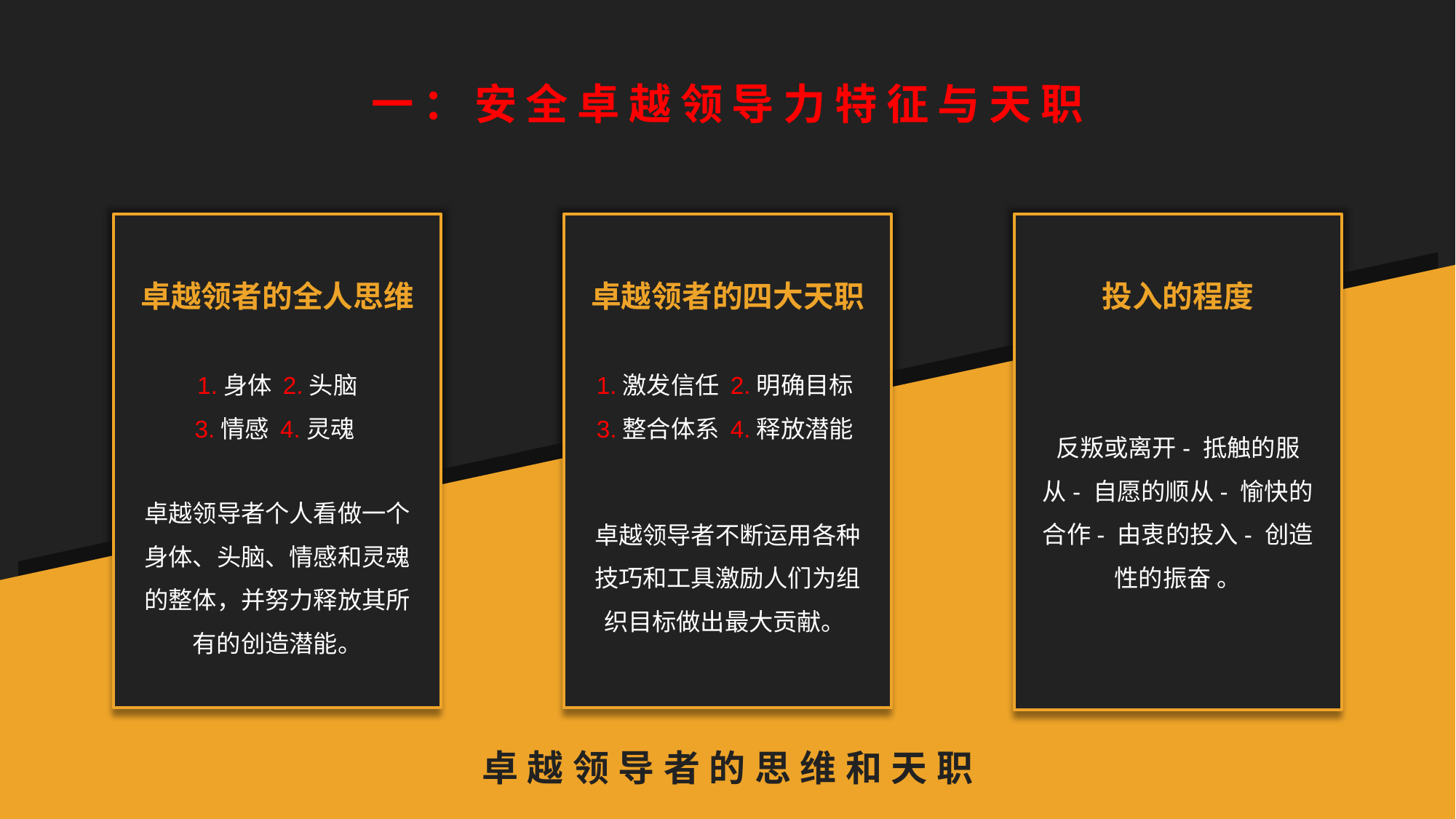

一：安全卓越领导力特征与天职

卓越领者的全人思维
卓越领者的四大天职
投入的程度
1.身体 2.头脑
3.情感 4.灵魂
1.激发信任 2.明确目标
3.整合体系 4.释放潜能
反叛或离开- 抵触的服从- 自愿的顺从- 愉快的合作- 由衷的投入- 创造性的振奋 。
卓越领导者个人看做一个身体、头脑、情感和灵魂的整体，并努力释放其所有的创造潜能。
卓越领导者不断运用各种技巧和工具激励人们为组织目标做出最大贡献。
卓越领导者的思维和天职